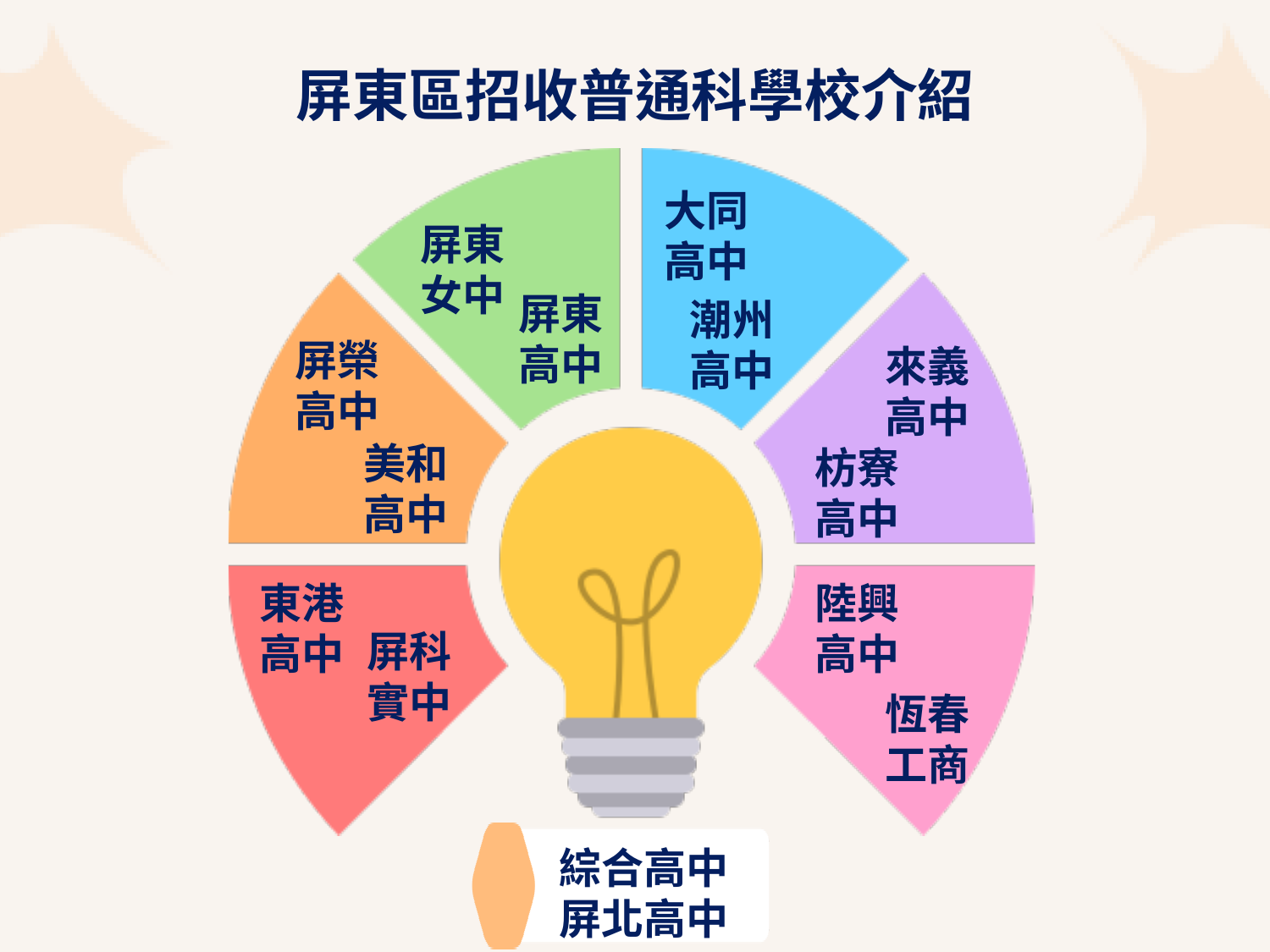

屏東區招收普通科學校介紹

大同

高中
屏東

女中
屏東

高中
潮州

高中
屏榮

高中
來義

高中
美和

高中
枋寮

高中
陸興

高中
東港

高中
屏科

實中
恆春

工商

綜合高中

屏北高中